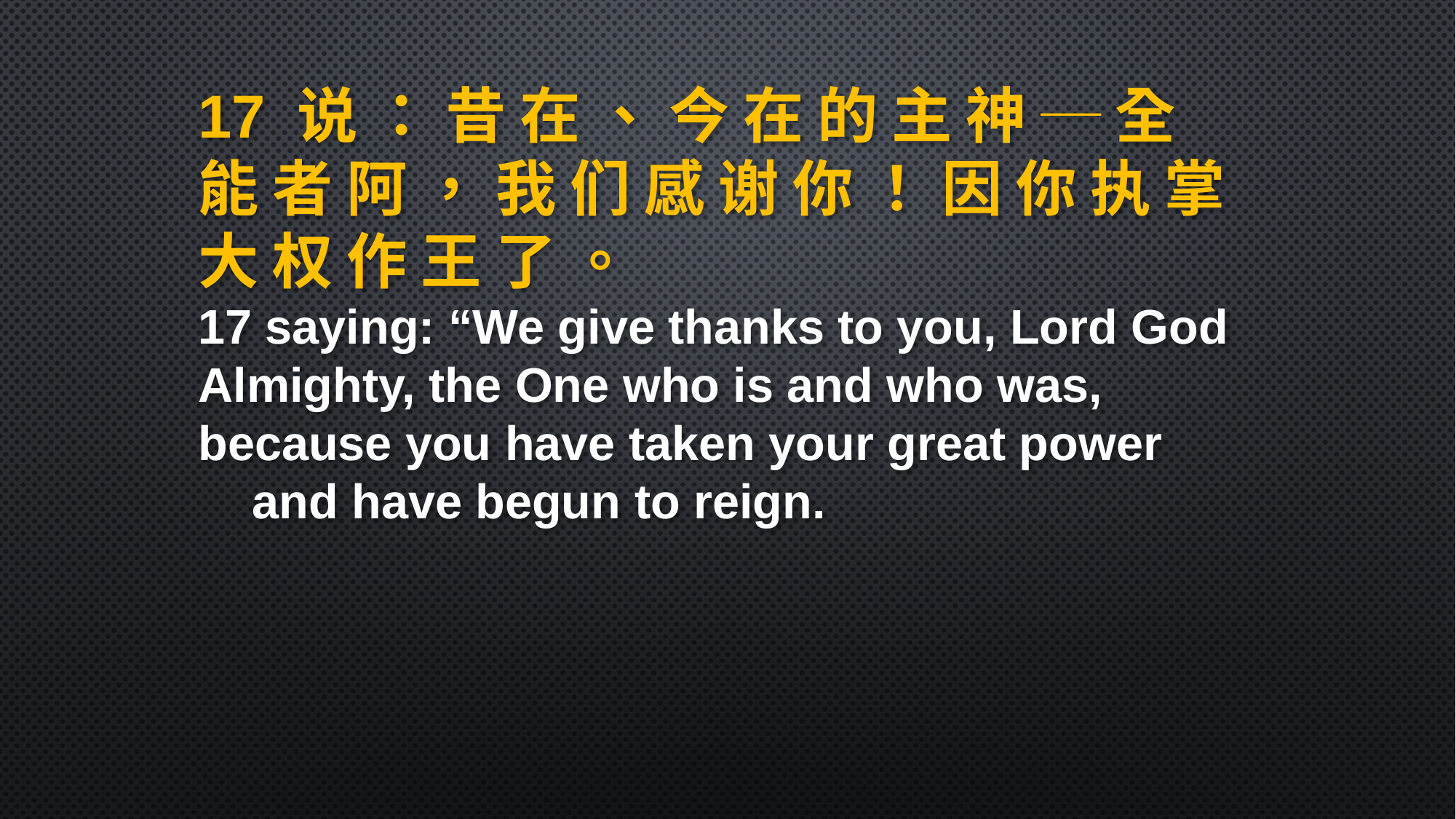

17 说 ： 昔 在 、 今 在 的 主 神 ─ 全 能 者 阿 ， 我 们 感 谢 你 ！ 因 你 执 掌 大 权 作 王 了 。
17 saying: “We give thanks to you, Lord God Almighty, the One who is and who was,
because you have taken your great power
    and have begun to reign.